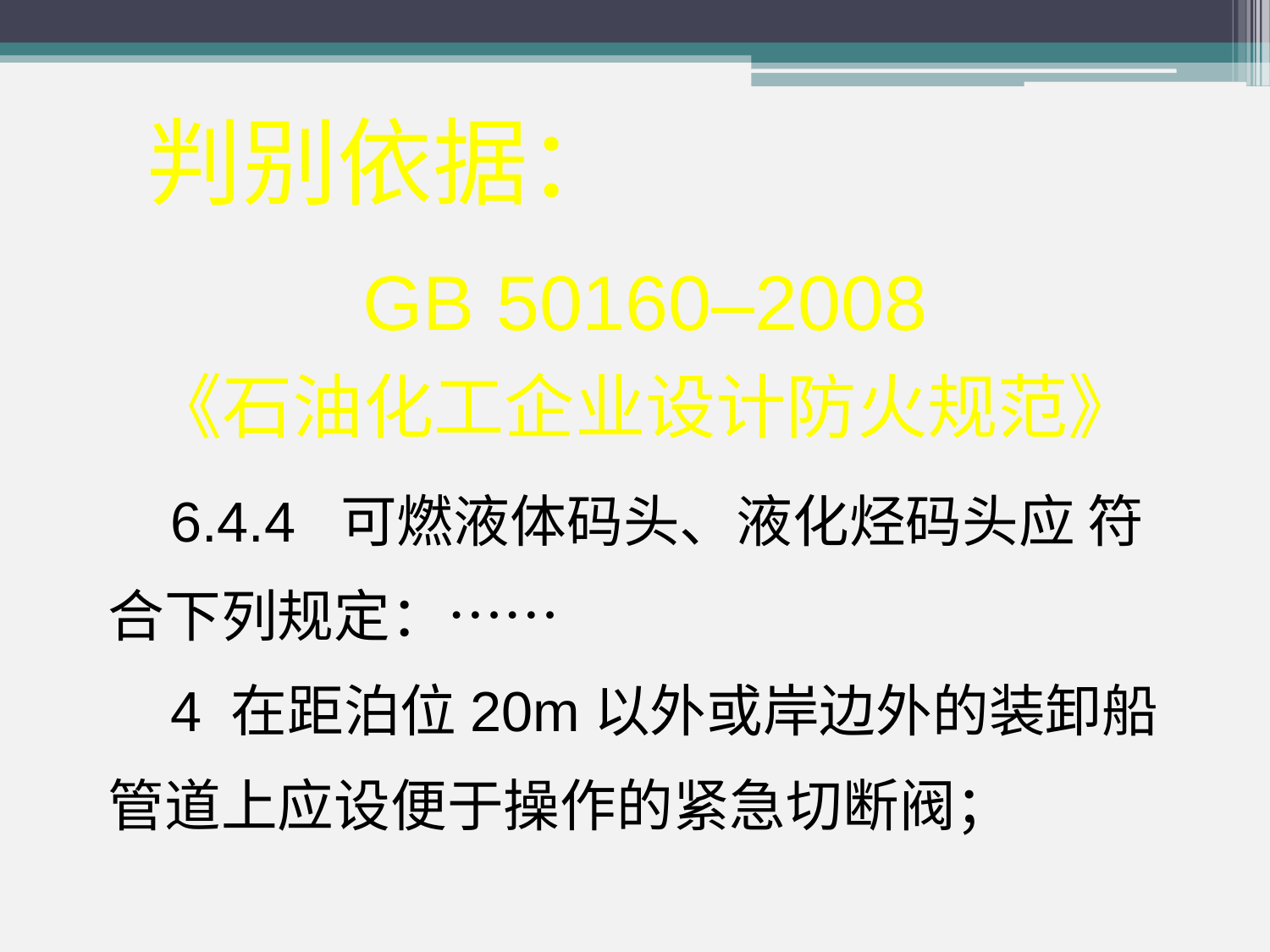

判别依据：
GB 50160–2008
《石油化工企业设计防火规范》
    6.4.4  可燃液体码头、液化烃码头应 符合下列规定：……
    4 在距泊位20m以外或岸边外的装卸船 管道上应设便于操作的紧急切断阀；